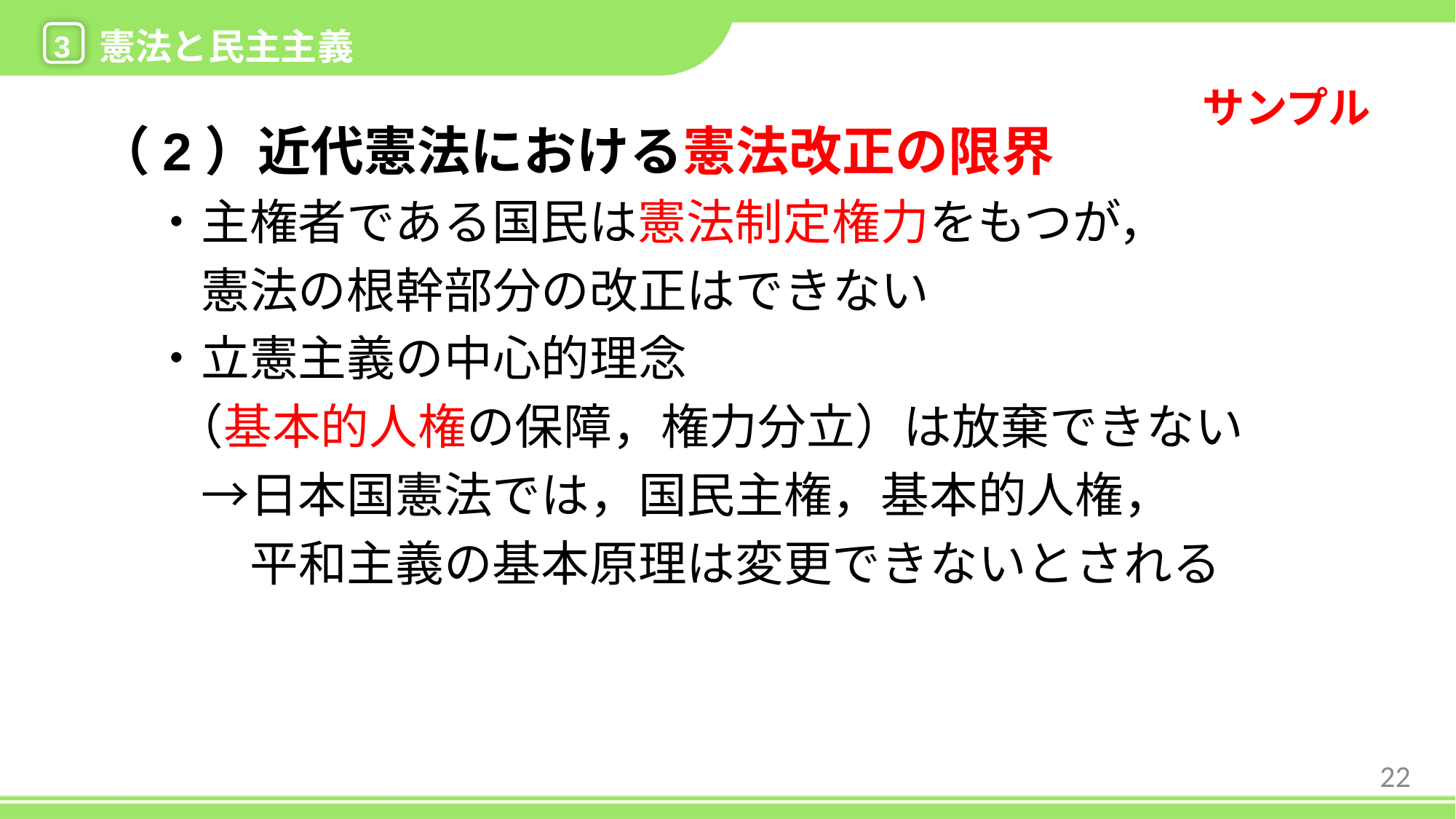

3
憲法と民主主義
（2）近代憲法における憲法改正の限界
・主権者である国民は憲法制定権力をもつが，
　憲法の根幹部分の改正はできない
・立憲主義の中心的理念
 （基本的人権の保障，権力分立）は放棄できない
　→日本国憲法では，国民主権，基本的人権，
　　平和主義の基本原理は変更できないとされる